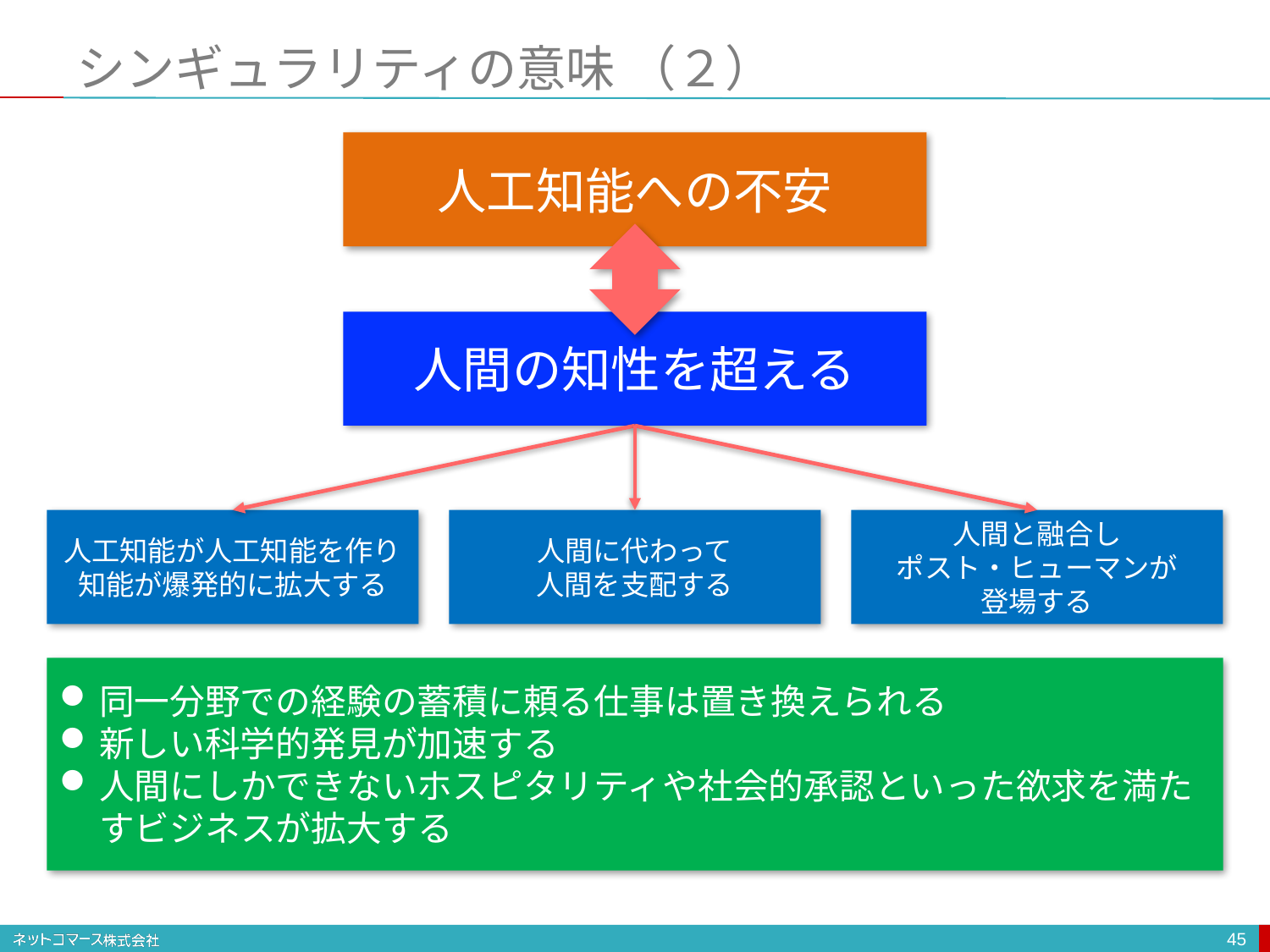

# シンギュラリティの意味 （２）
人工知能への不安

人間の知性を超える
人工知能が人工知能を作り
知能が爆発的に拡大する
人間に代わって
人間を支配する
人間と融合し
ポスト・ヒューマンが
登場する
同一分野での経験の蓄積に頼る仕事は置き換えられる
新しい科学的発見が加速する
人間にしかできないホスピタリティや社会的承認といった欲求を満たすビジネスが拡大する
45